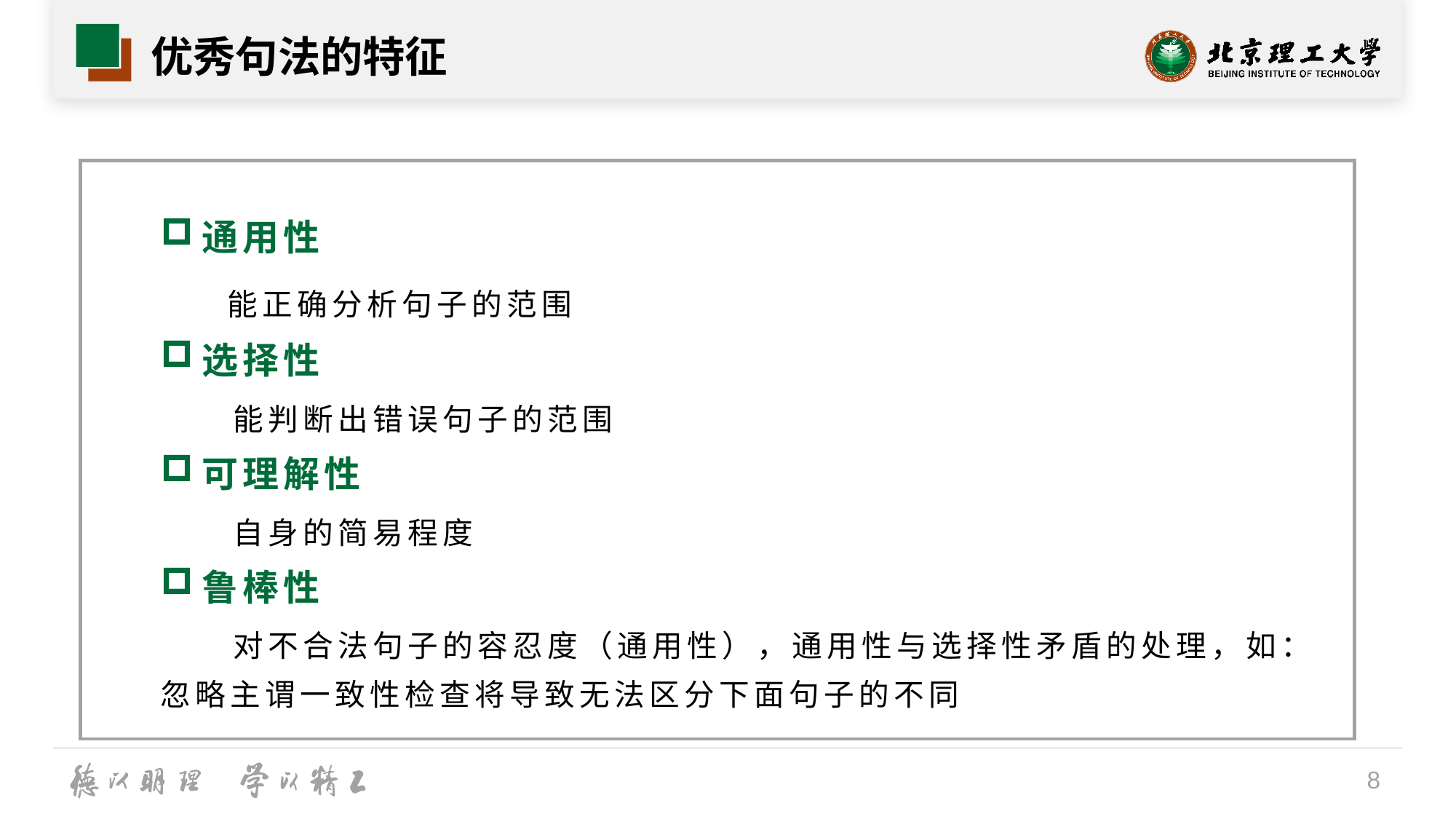

# 优秀句法的特征

通用性
    能正确分析句子的范围
选择性
     能判断出错误句子的范围
可理解性
     自身的简易程度
鲁棒性
     对不合法句子的容忍度（通用性），通用性与选择性矛盾的处理，如：忽略主谓一致性检查将导致无法区分下面句子的不同